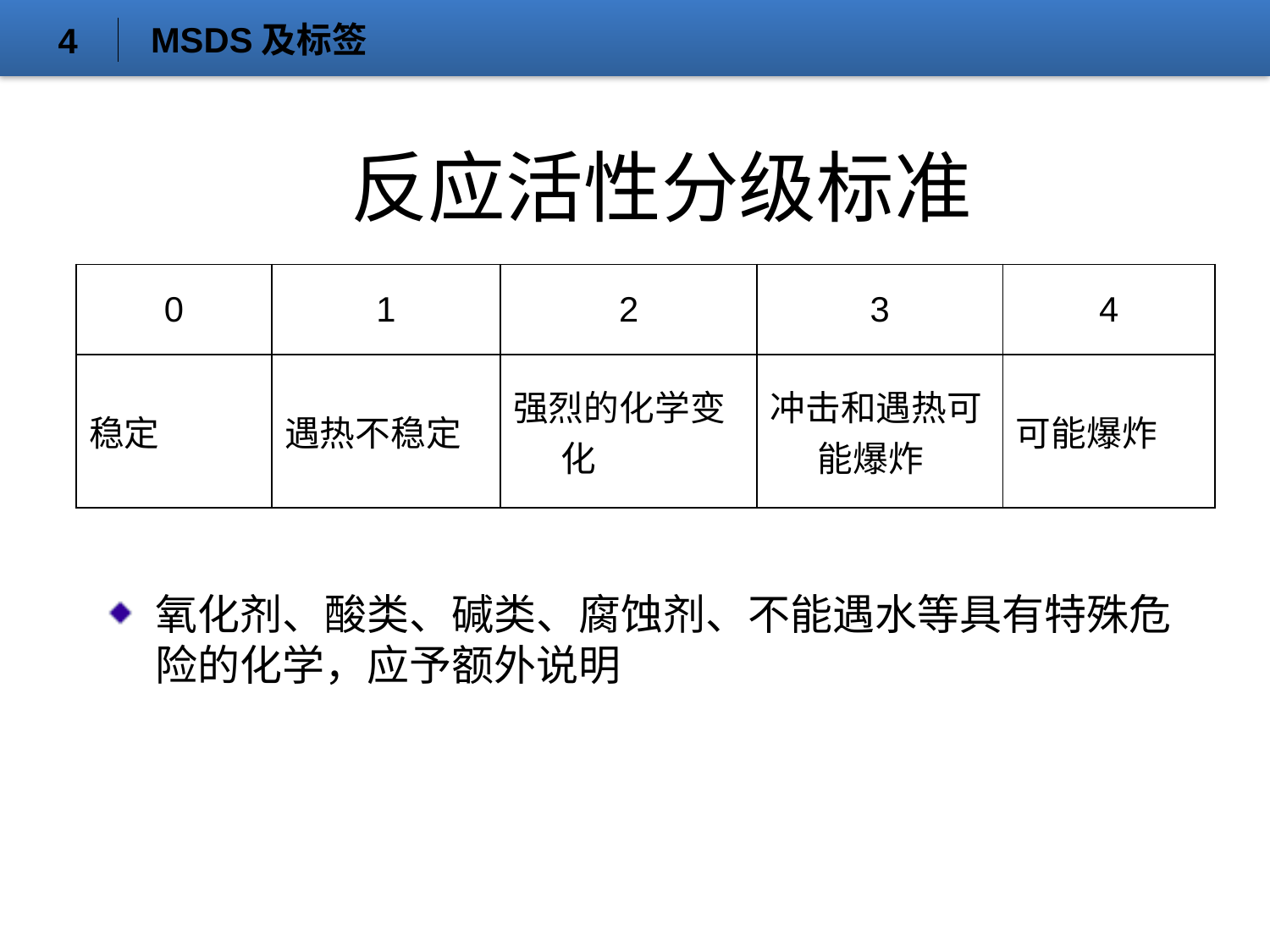

MSDS及标签
4
# 反应活性分级标准
| 0 | 1 | 2 | 3 | 4 |
| --- | --- | --- | --- | --- |
| 稳定 | 遇热不稳定 | 强烈的化学变化 | 冲击和遇热可能爆炸 | 可能爆炸 |
氧化剂、酸类、碱类、腐蚀剂、不能遇水等具有特殊危险的化学，应予额外说明